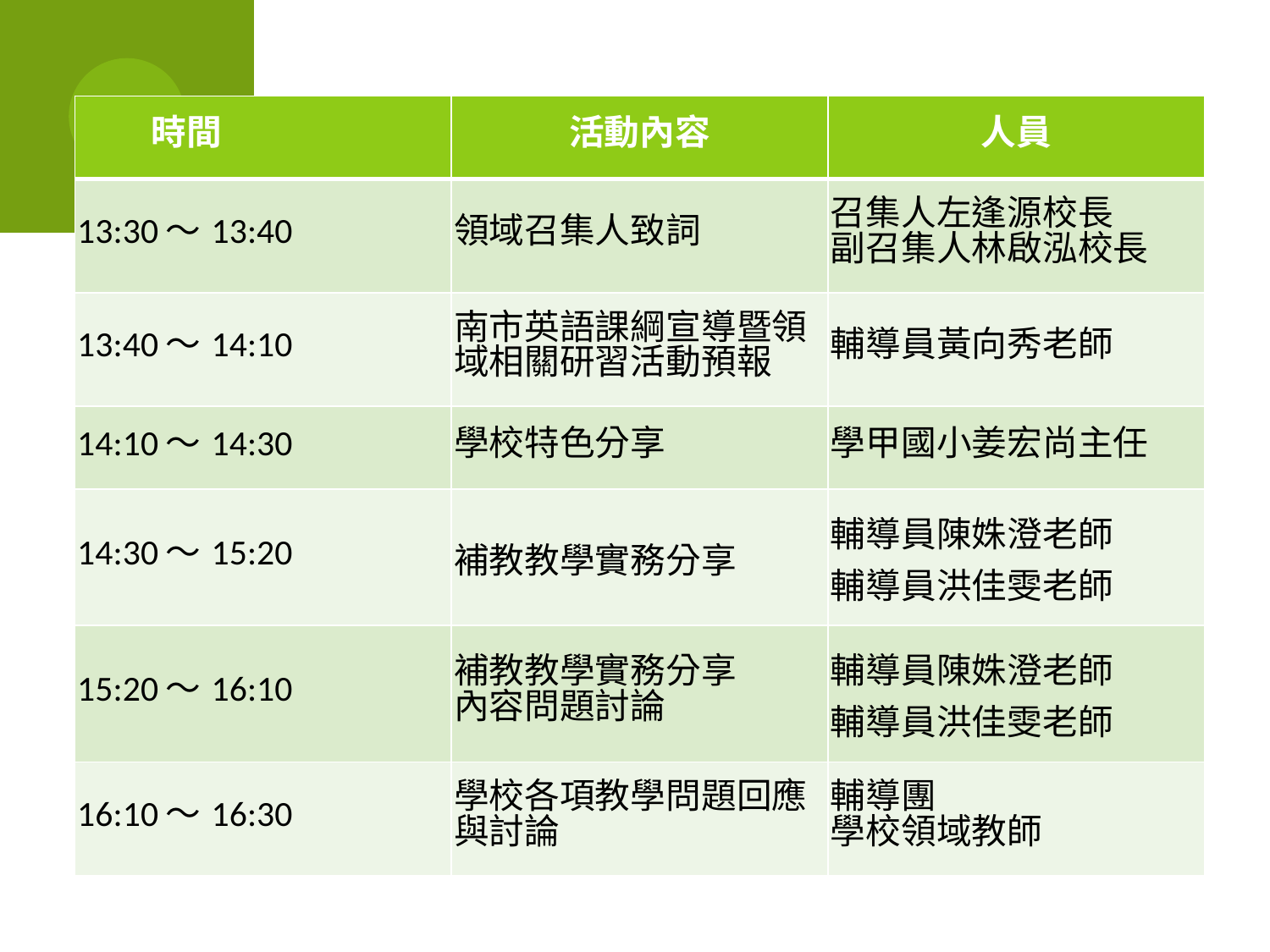

| 時間 | 活動內容 | 人員 |
| --- | --- | --- |
| 13:30～13:40 | 領域召集人致詞 | 召集人左逢源校長 副召集人林啟泓校長 |
| 13:40～14:10 | 南市英語課綱宣導暨領域相關研習活動預報 | 輔導員黃向秀老師 |
| 14:10～14:30 | 學校特色分享 | 學甲國小姜宏尚主任 |
| 14:30～15:20 | 補教教學實務分享 | 輔導員陳姝澄老師 輔導員洪佳雯老師 |
| 15:20～16:10 | 補教教學實務分享 內容問題討論 | 輔導員陳姝澄老師 輔導員洪佳雯老師 |
| 16:10～16:30 | 學校各項教學問題回應與討論 | 輔導團 學校領域教師 |